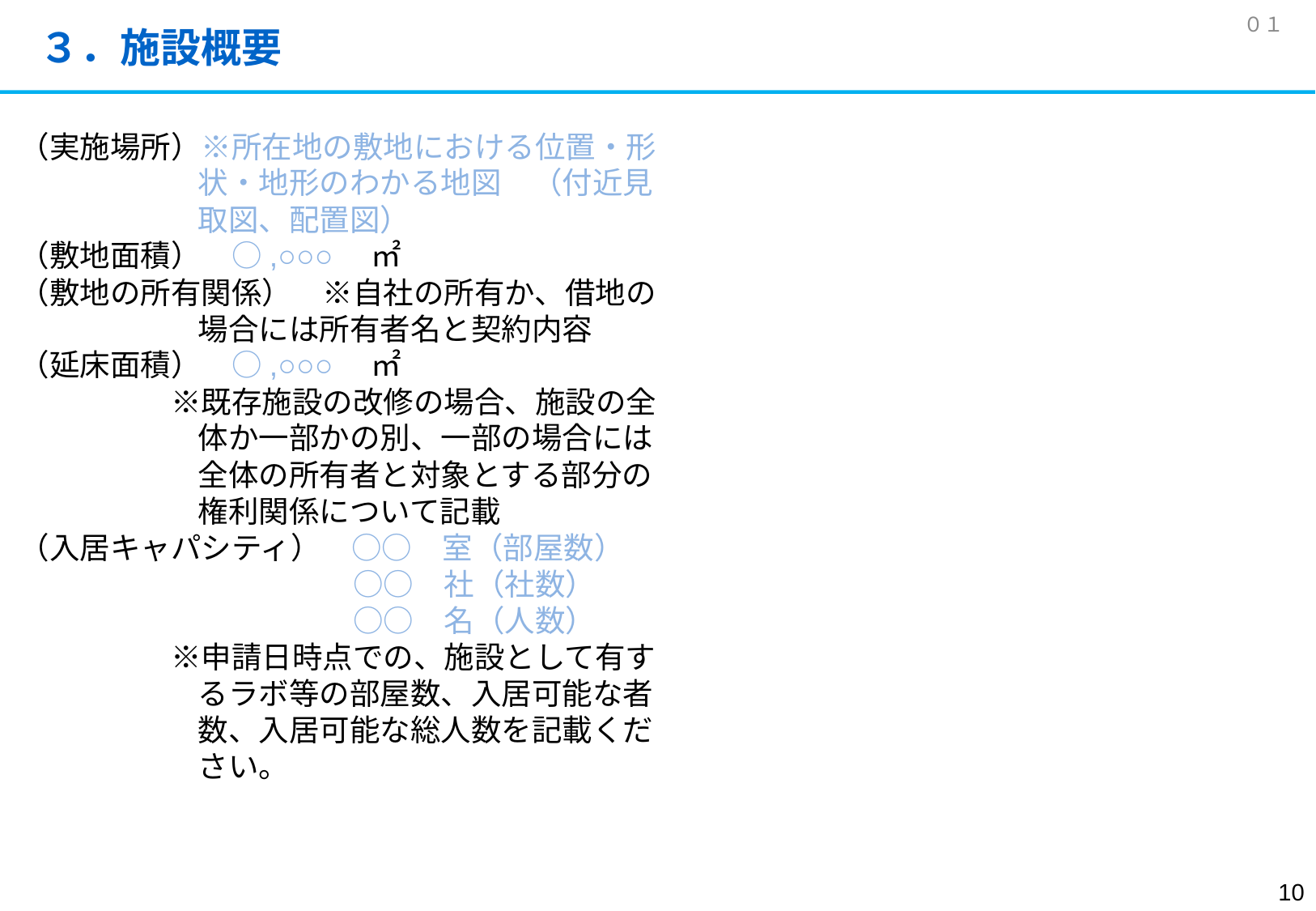

０１
# ３．施設概要
（実施場所）※所在地の敷地における位置・形状・地形のわかる地図　（付近見取図、配置図）
（敷地面積）　○,○○○　㎡
（敷地の所有関係）　※自社の所有か、借地の場合には所有者名と契約内容
（延床面積）　○,○○○　㎡
　　　　　※既存施設の改修の場合、施設の全体か一部かの別、一部の場合には全体の所有者と対象とする部分の権利関係について記載
（入居キャパシティ）　○○　室（部屋数）
　　　　　　　　　　　○○　社（社数）
　　　　　　　　　　　○○　名（人数）
　　　　　※申請日時点での、施設として有するラボ等の部屋数、入居可能な者数、入居可能な総人数を記載ください。
10